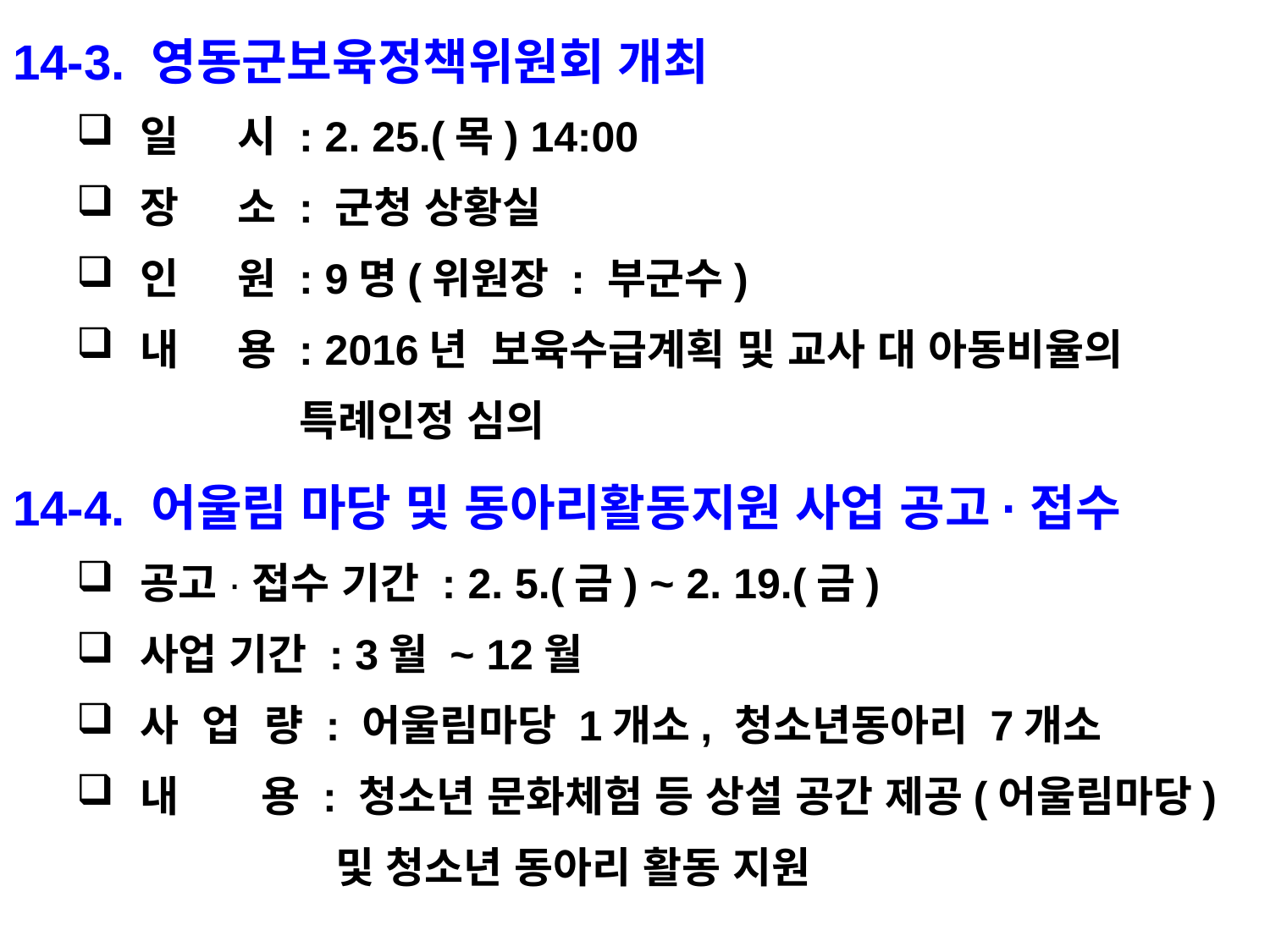

14-3. 영동군보육정책위원회 개최
일     시 : 2. 25.(목) 14:00
장     소 : 군청 상황실
인     원 : 9명(위원장 : 부군수)
내     용 : 2016년  보육수급계획 및 교사 대 아동비율의
                  특례인정 심의

14-4. 어울림 마당 및 동아리활동지원 사업 공고·접수
공고·접수 기간 : 2. 5.(금) ~ 2. 19.(금)
사업 기간 : 3월 ~ 12월
사  업  량 : 어울림마당 1개소, 청소년동아리 7개소
내       용 : 청소년 문화체험 등 상설 공간 제공(어울림마당)
                     및 청소년 동아리 활동 지원